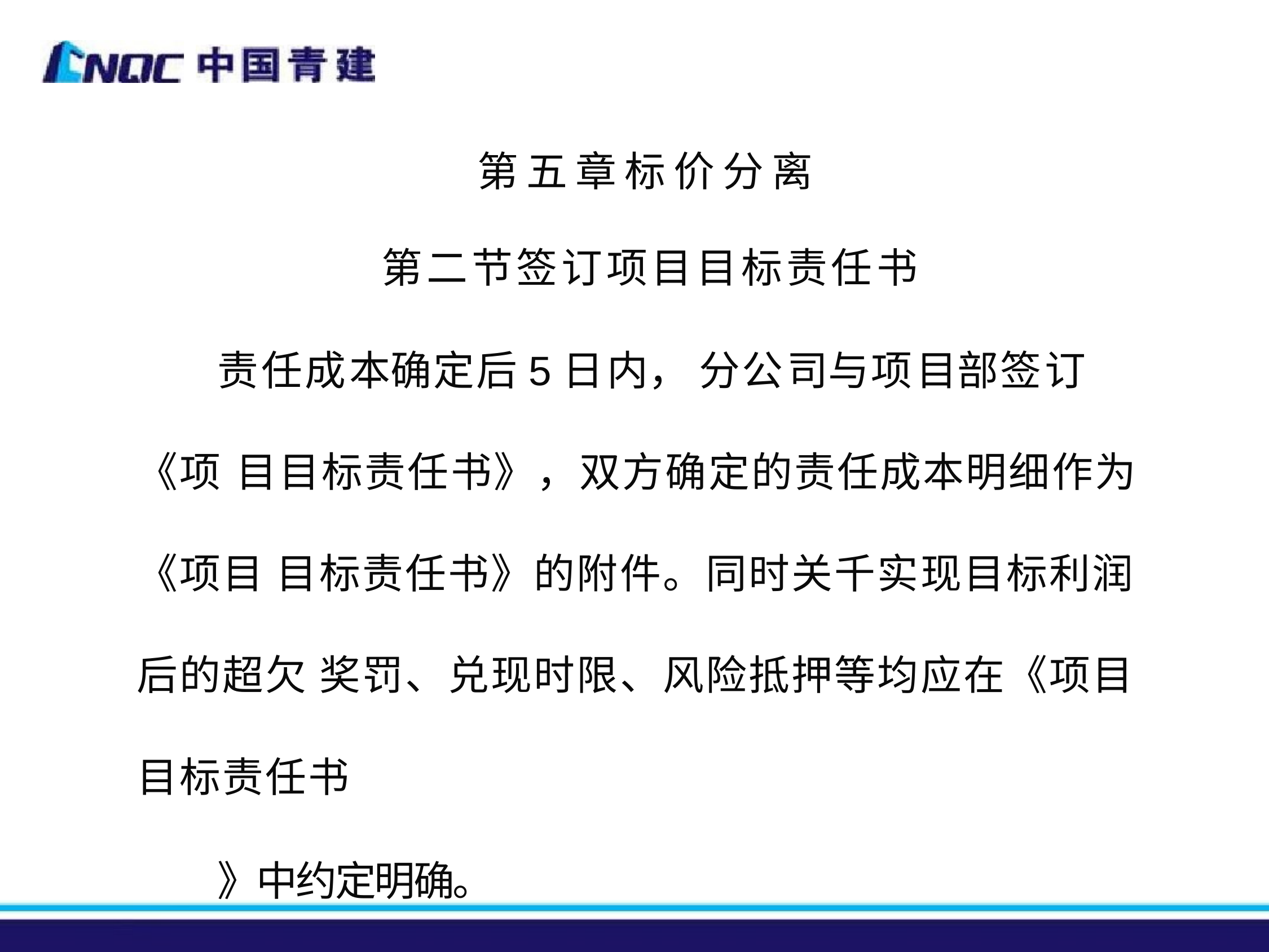

第五章标价分离

第二节签订项目目标责任书
责任成本确定后5日内， 分公司与项目部签订《项 目目标责任书》，双方确定的责任成本明细作为《项目 目标责任书》的附件。同时关千实现目标利润后的超欠 奖罚、兑现时限、风险抵押等均应在《项目目标责任书

》中约定明确。